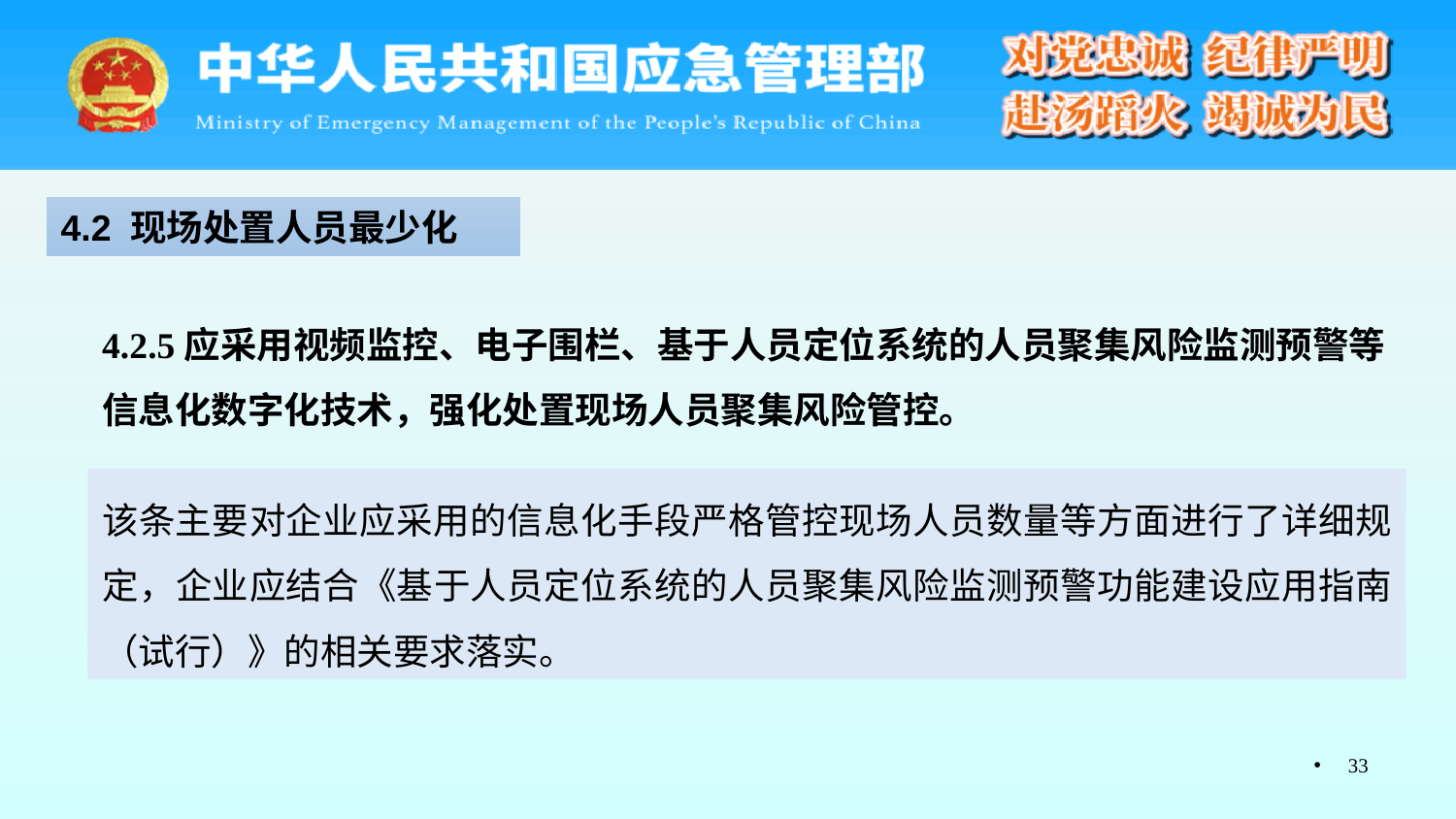

4.2 现场处置人员最少化
4.2.5应采用视频监控、电子围栏、基于人员定位系统的人员聚集风险监测预警等信息化数字化技术，强化处置现场人员聚集风险管控。
该条主要对企业应采用的信息化手段严格管控现场人员数量等方面进行了详细规定，企业应结合《基于人员定位系统的人员聚集风险监测预警功能建设应用指南（试行）》的相关要求落实。
33